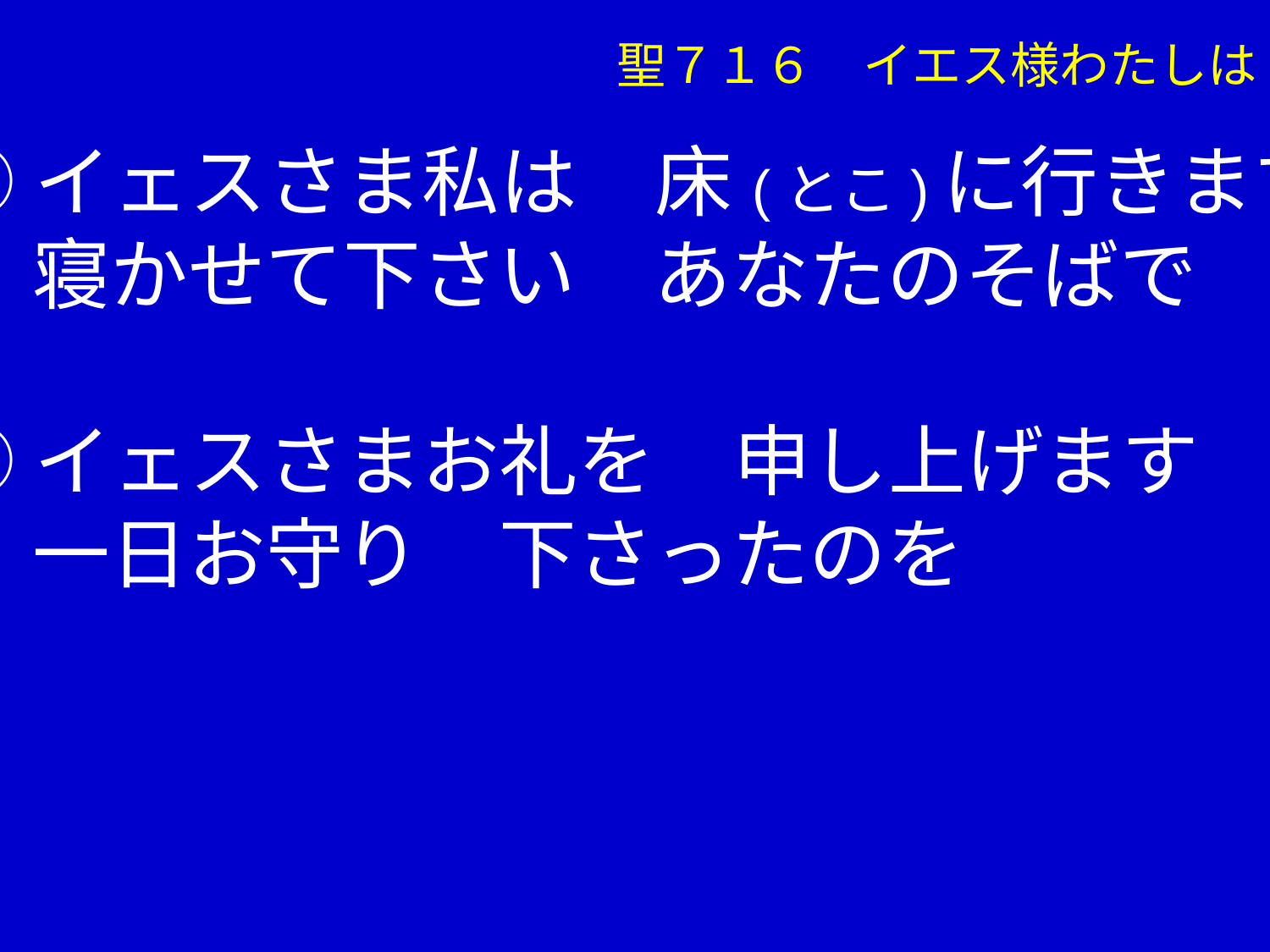

聖７１６　イエス様わたしは
①イェスさま私は　床(とこ)に行きます
　 寝かせて下さい　あなたのそばで

②イェスさまお礼を　申し上げます
　 一日お守り　下さったのを